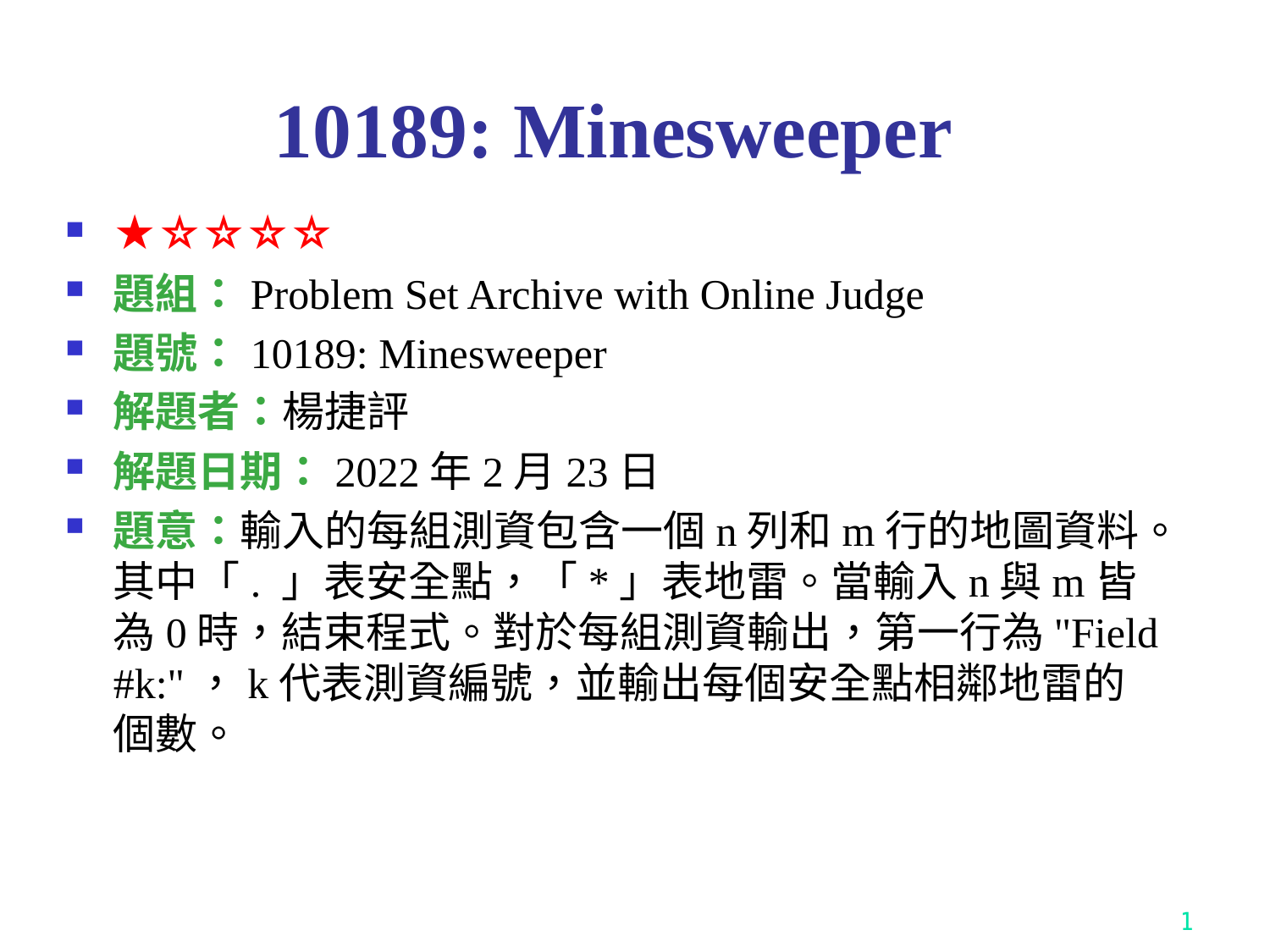

# 10189: Minesweeper
★☆☆☆☆
題組：Problem Set Archive with Online Judge
題號：10189: Minesweeper
解題者：楊捷評
解題日期：2022年2月23日
題意：輸入的每組測資包含一個n列和m行的地圖資料。其中「. 」表安全點，「*」表地雷。當輸入n與m皆為0時，結束程式。對於每組測資輸出，第一行為"Field #k:"，k代表測資編號，並輸出每個安全點相鄰地雷的個數。

1